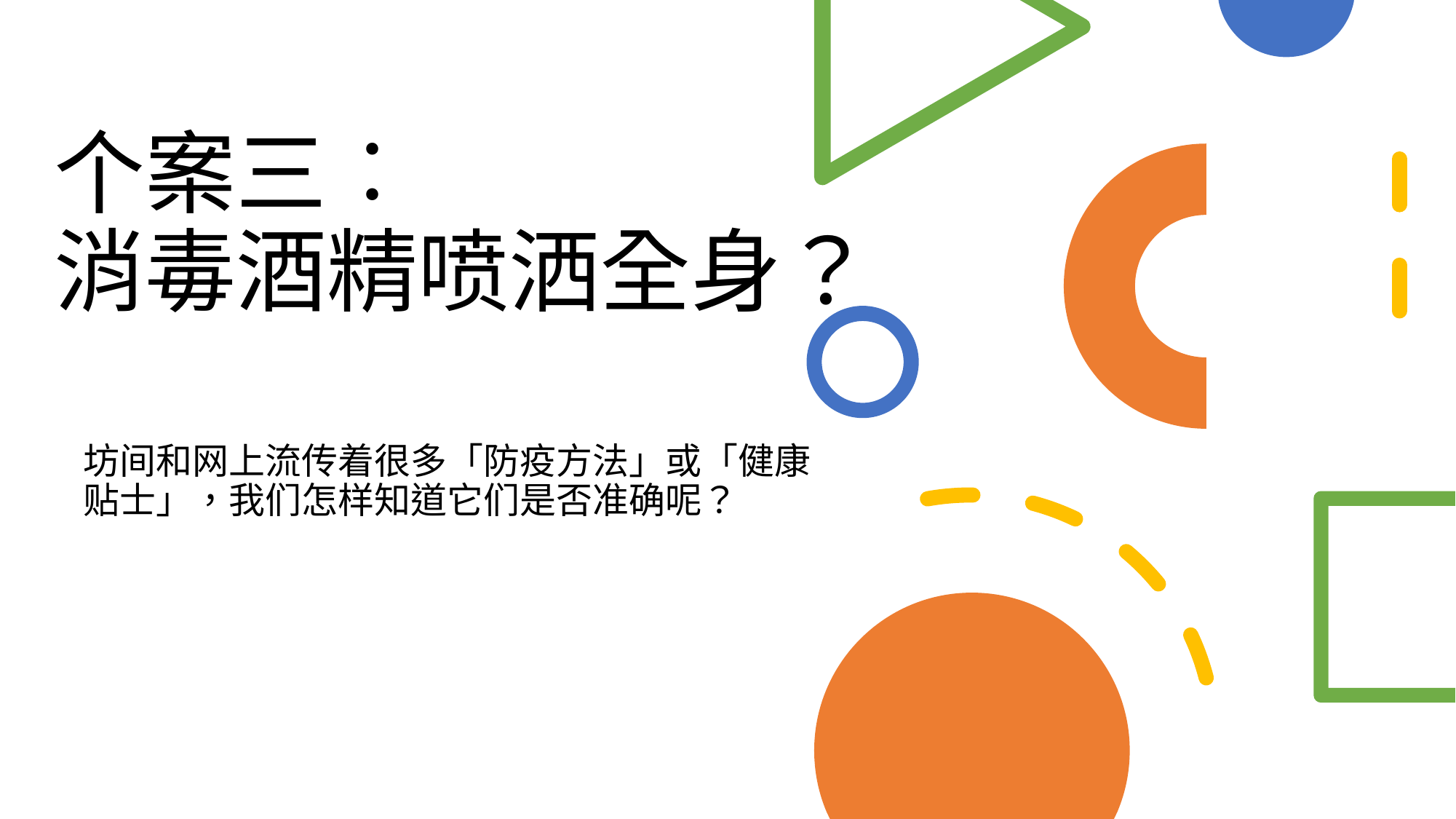

# 个案三︰ 消毒酒精喷洒全身？

坊间和网上流传着很多「防疫方法」或「健康贴士」，我们怎样知道它们是否准确呢？